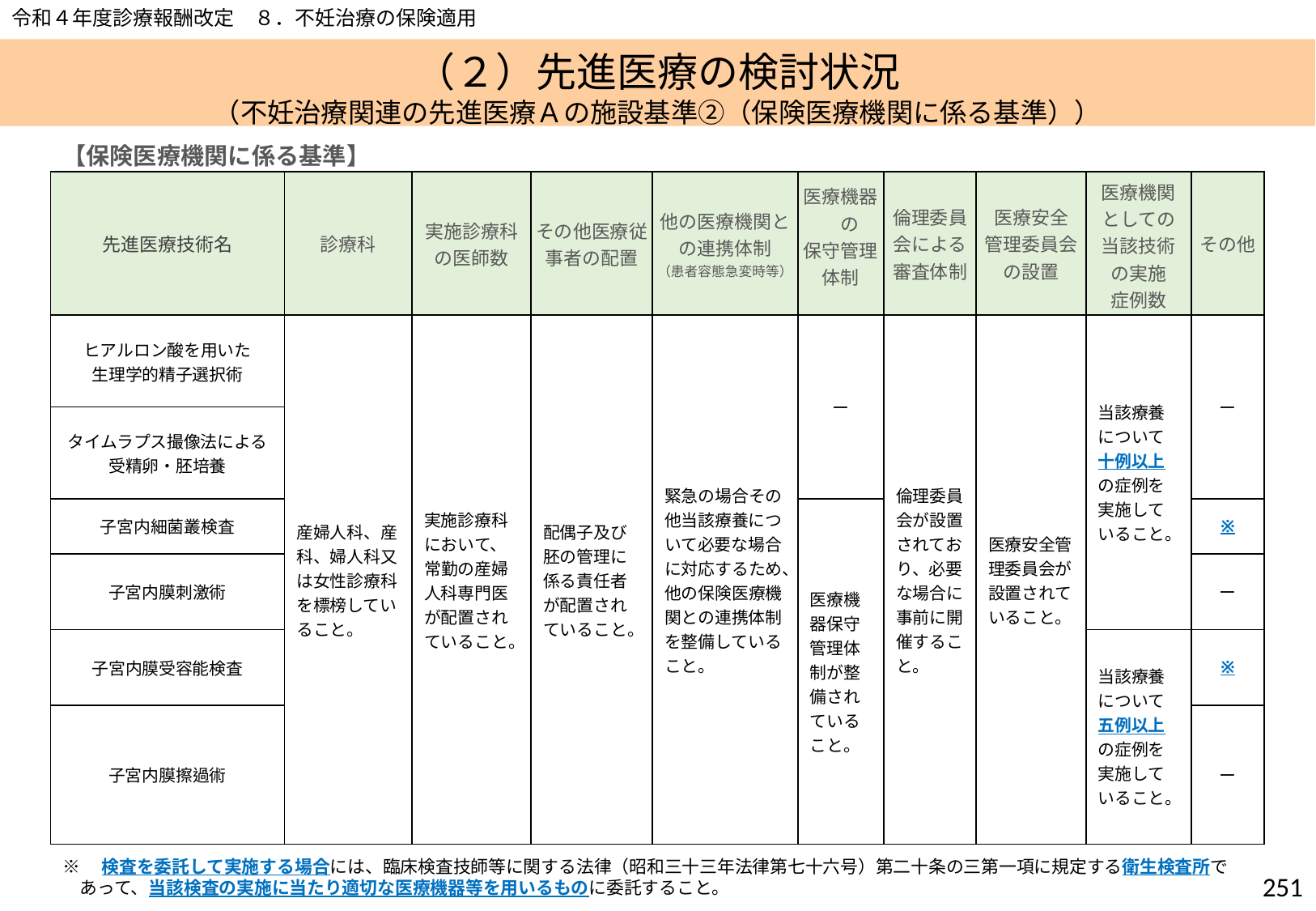

令和４年度診療報酬改定　８．不妊治療の保険適用
# （２）先進医療の検討状況 （不妊治療関連の先進医療Ａの施設基準②（保険医療機関に係る基準））
【保険医療機関に係る基準】
| 先進医療技術名 | 診療科 | 実施診療科の医師数 | その他医療従事者の配置 | 他の医療機関との連携体制 （患者容態急変時等） | 医療機器の 保守管理 体制 | 倫理委員会による審査体制 | 医療安全 管理委員会 の設置 | 医療機関 としての 当該技術 の実施 症例数 | その他 |
| --- | --- | --- | --- | --- | --- | --- | --- | --- | --- |
| ヒアルロン酸を用いた 生理学的精子選択術 | 産婦人科、産科、婦人科又は女性診療科を標榜していること。 | 実施診療科において、常勤の産婦人科専門医が配置されていること。 | 配偶子及び胚の管理に係る責任者が配置されていること。 | 緊急の場合その他当該療養について必要な場合に対応するため、他の保険医療機関との連携体制を整備していること。 | ー | 倫理委員会が設置されており、必要な場合に事前に開 催すること。 | 医療安全管理委員会が設置されていること。 | 当該療養について十例以上の症例を実施していること。 | ー |
| タイムラプス撮像法による 受精卵・胚培養 |  |  |  |  |  |  |  |  |  |
| 子宮内細菌叢検査 |  |  |  |  | 医療機器保守管理体制が整備されていること。 |  |  |  | ※ |
| 子宮内膜刺激術 |  |  |  |  |  |  |  |  | ー |
| 子宮内膜受容能検査 |  |  |  |  |  |  |  | 当該療養について五例以上の症例を実施していること。 | ※ |
| 子宮内膜擦過術 |  |  |  |  |  |  |  |  | ー |
※　検査を委託して実施する場合には、臨床検査技師等に関する法律（昭和三十三年法律第七十六号）第二十条の三第一項に規定する衛生検査所で
　あって、当該検査の実施に当たり適切な医療機器等を用いるものに委託すること。
251